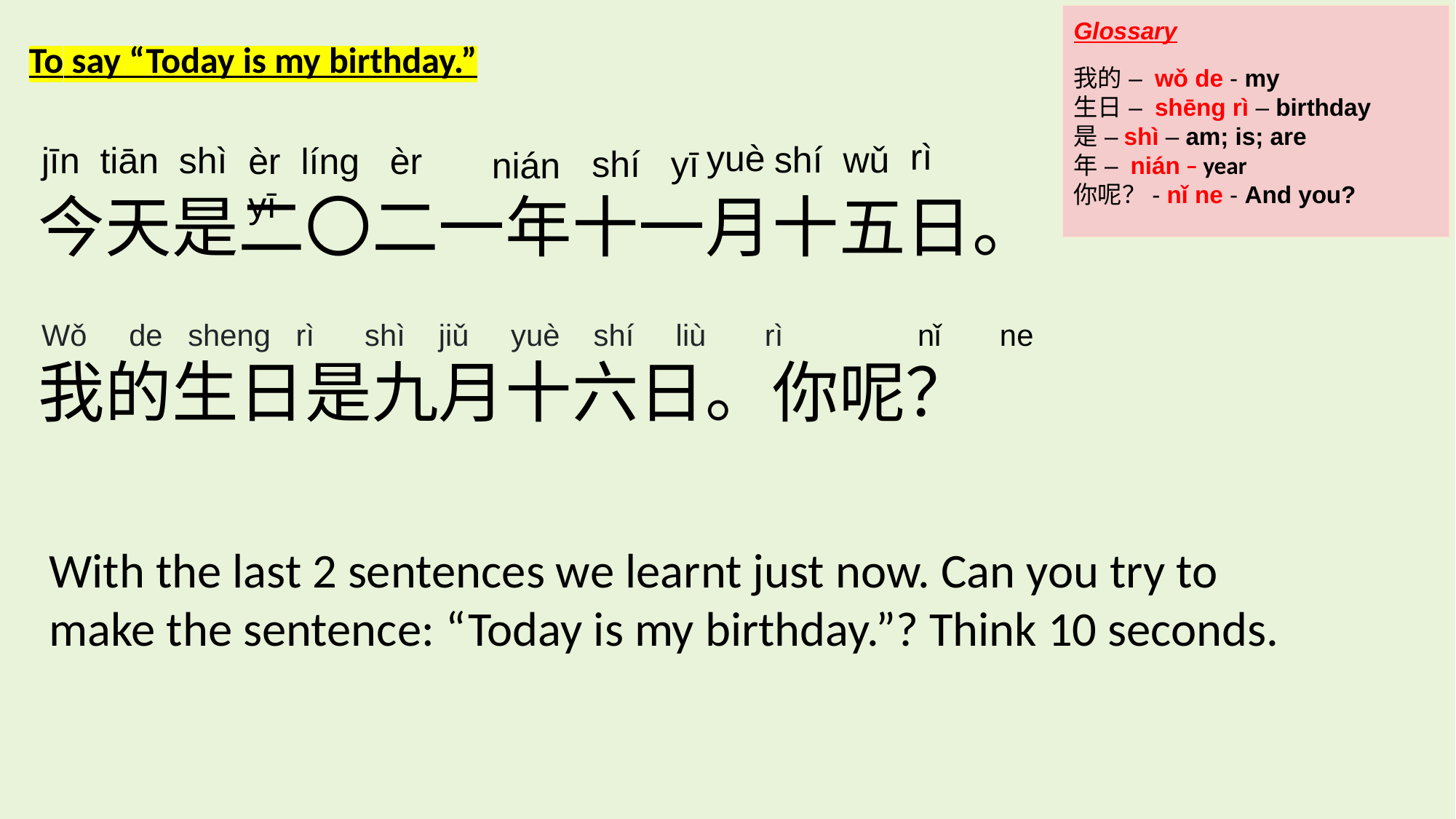

Glossary

我的 – wǒ de - my
生日 – shēng rì – birthday
是 –shì – am; is; are
年 – nián – year
你呢？- nǐ ne - And you?

To say “Today is my birthday.”
rì
yuè
shí  wǔ
jīn  tiān  shì
èr  líng   èr    yī
shí   yī
nián
今天是二〇二一年十一月十五日。
Wǒ     de   sheng   rì      shì    jiǔ     yuè    shí     liù       rì                nǐ       ne
我的生日是九月十六日。你呢？
With the last 2 sentences we learnt just now. Can you try to make the sentence: “Today is my birthday.”? Think 10 seconds.